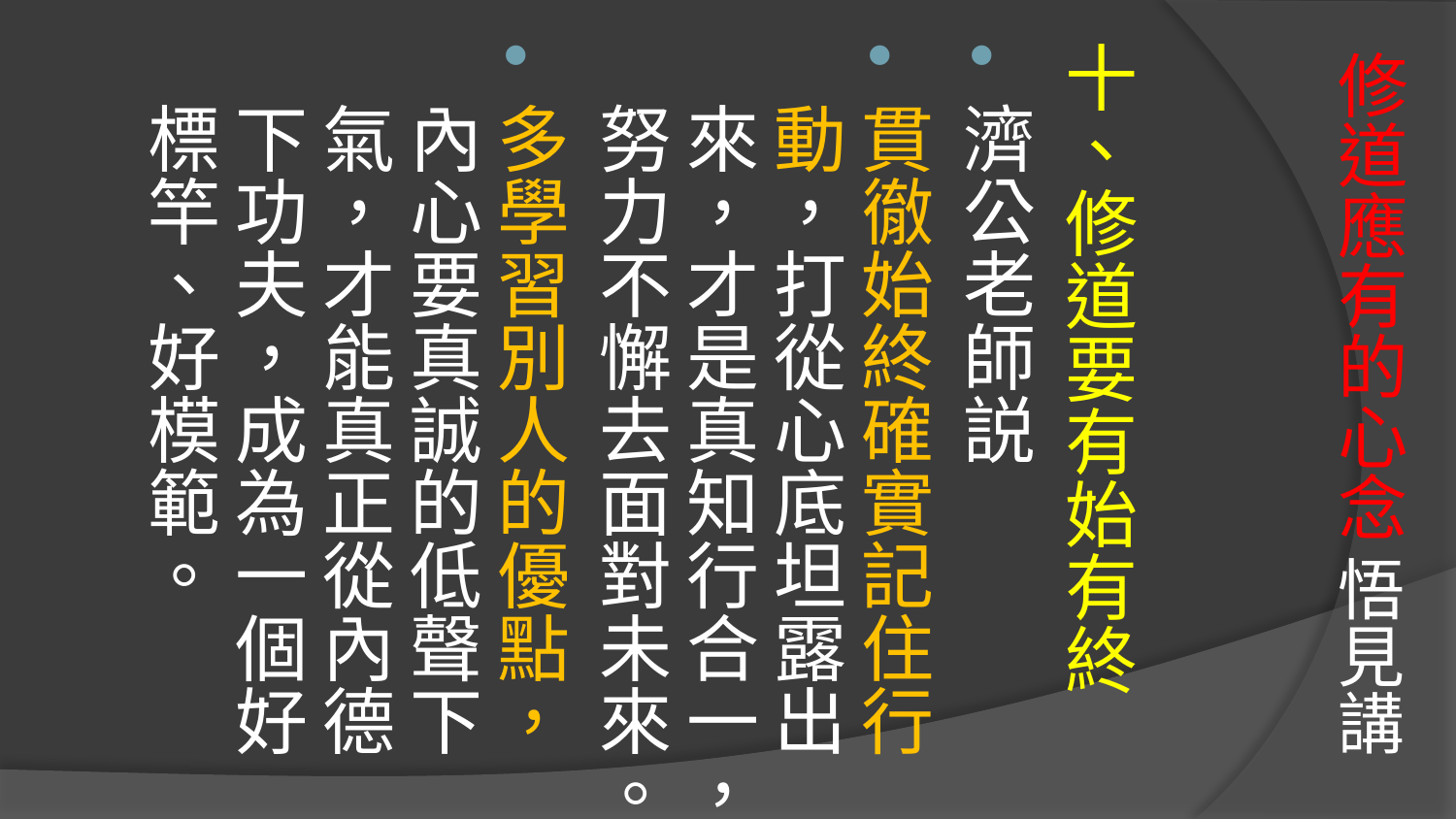

# 修道應有的心念 悟見講
十、修道要有始有終
濟公老師説
貫徹始終確實記住行動，打從心底坦露出來，才是真知行合一，努力不懈去面對未來。
多學習別人的優點，內心要真誠的低聲下氣，才能真正從內德下功夫，成為一個好標竿、好模範。